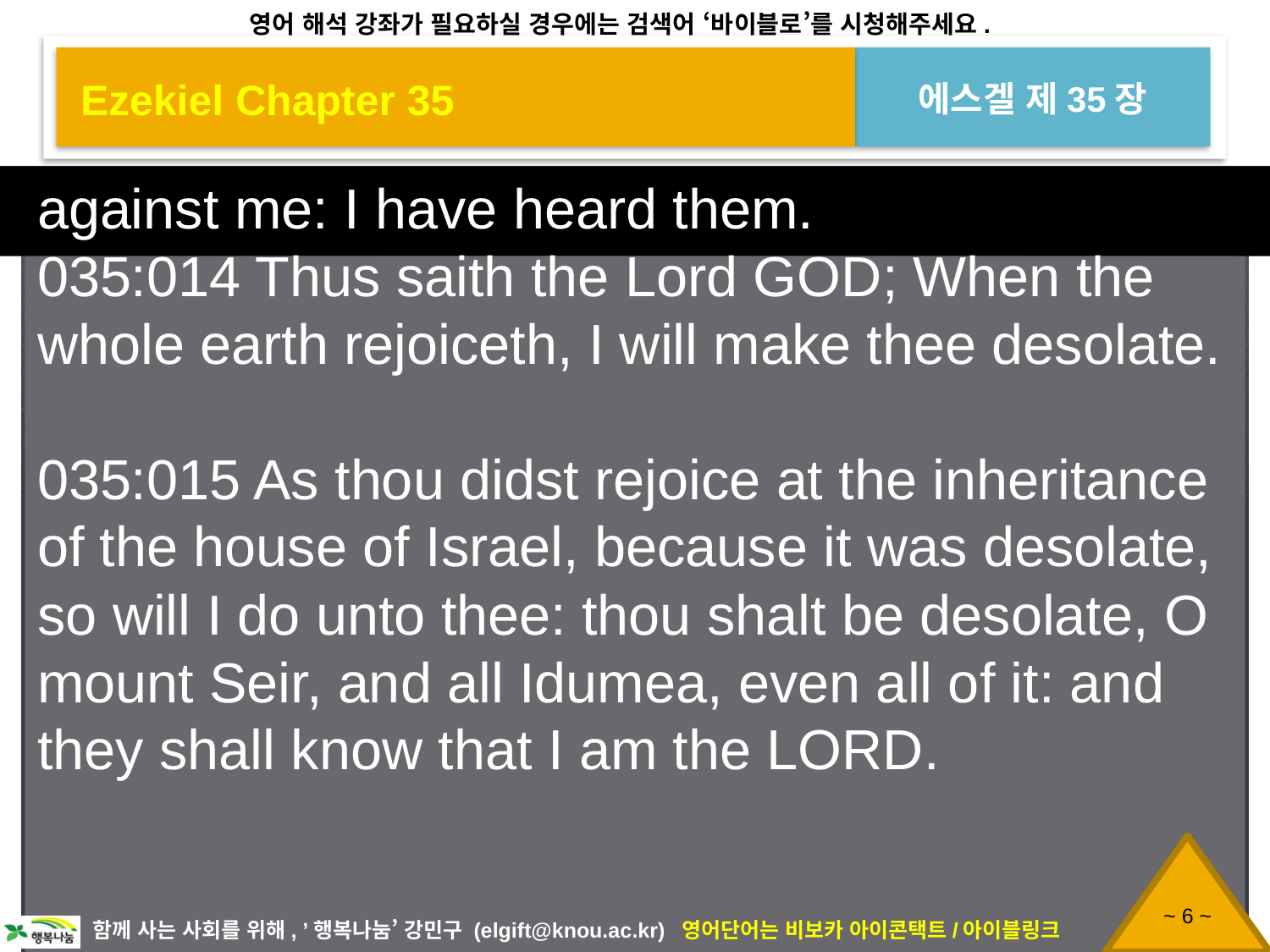

Ezekiel Chapter 35
에스겔 제35장
against me: I have heard them.
035:014 Thus saith the Lord GOD; When the whole earth rejoiceth, I will make thee desolate.
035:015 As thou didst rejoice at the inheritance of the house of Israel, because it was desolate, so will I do unto thee: thou shalt be desolate, O mount Seir, and all Idumea, even all of it: and they shall know that I am the LORD.